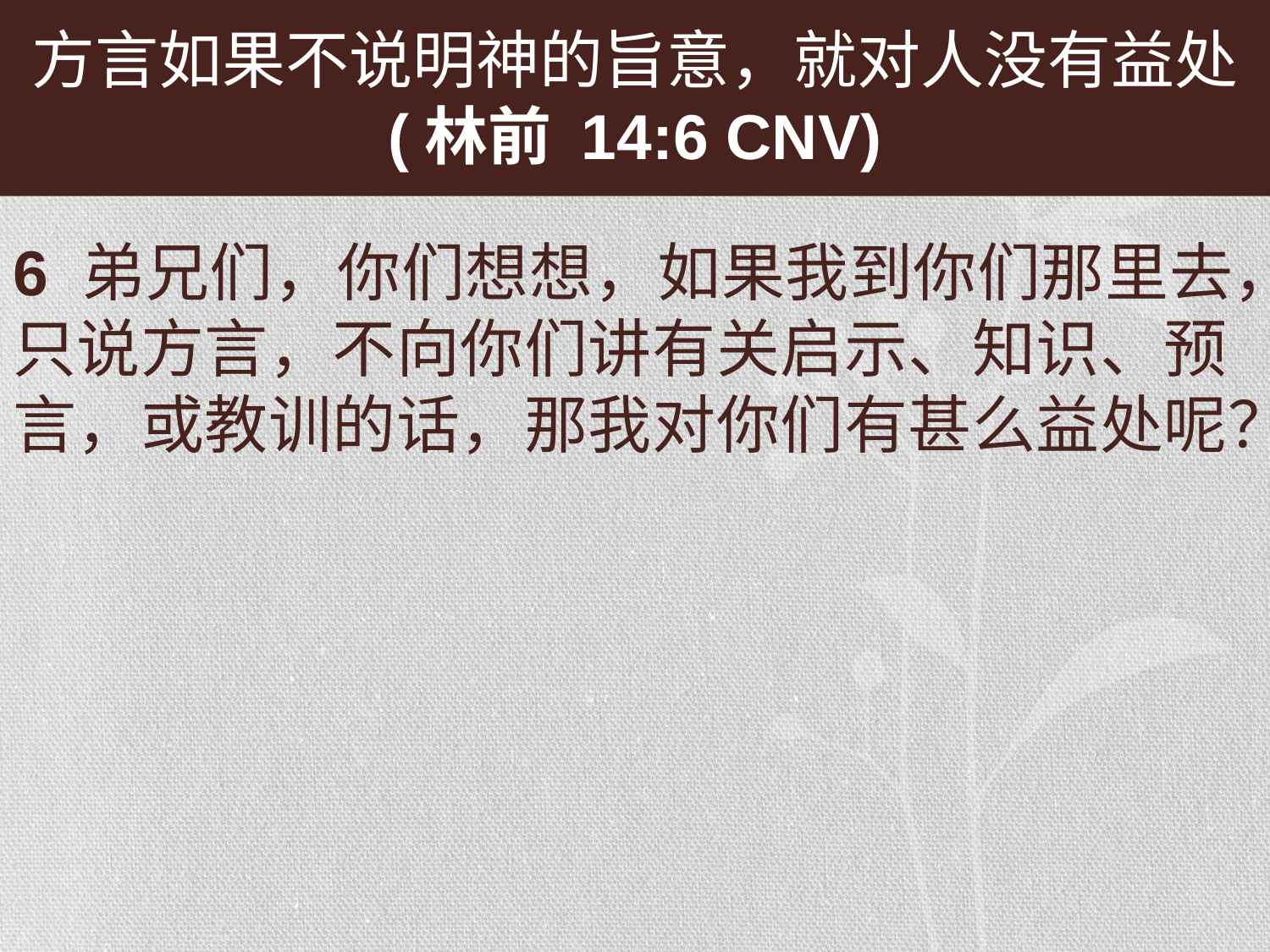

# 方言如果不说明神的旨意，就对人没有益处 (林前 14:6 CNV)
6 弟兄们，你们想想，如果我到你们那里去，只说方言，不向你们讲有关启示、知识、预言，或教训的话，那我对你们有甚么益处呢？